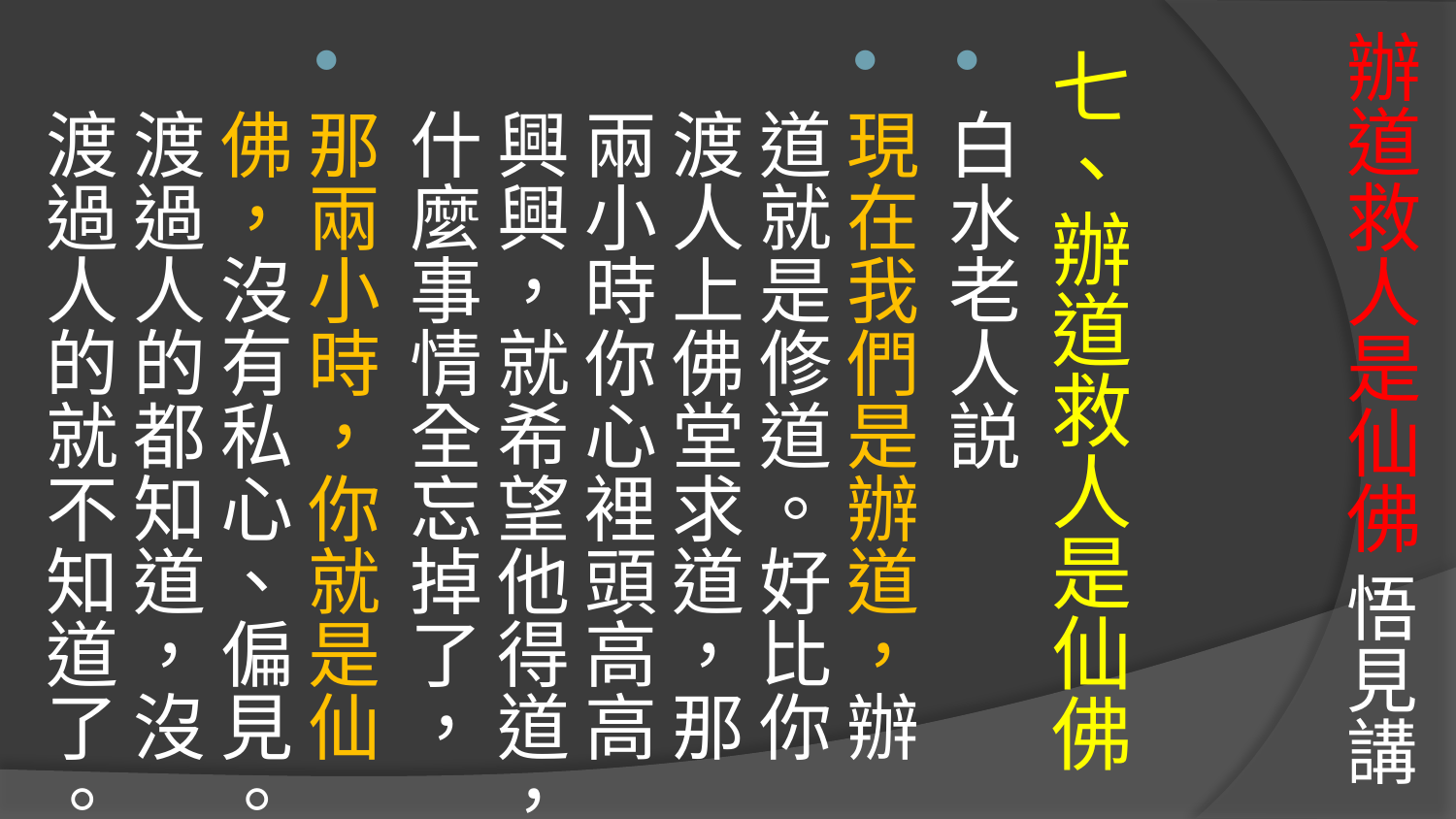

# 辦道救人是仙佛 悟見講
七、辦道救人是仙佛
白水老人説
現在我們是辦道，辦道就是修道。好比你渡人上佛堂求道，那兩小時你心裡頭高高興興，就希望他得道，什麼事情全忘掉了，
那兩小時，你就是仙佛，沒有私心、偏見。渡過人的都知道，沒渡過人的就不知道了。